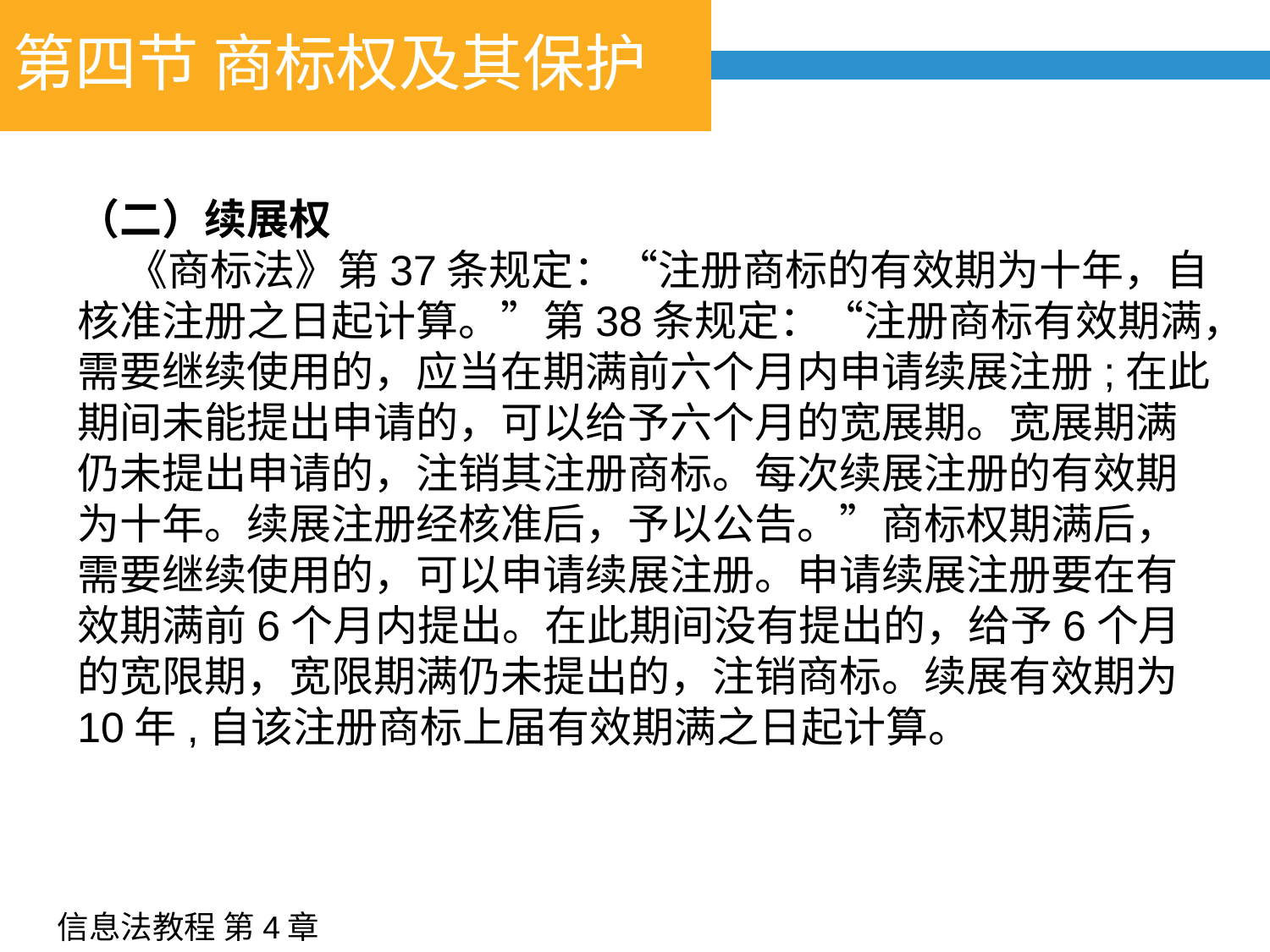

# 第四节 商标权及其保护
（二）续展权
    《商标法》第37条规定：“注册商标的有效期为十年，自核准注册之日起计算。”第38条规定：“注册商标有效期满，需要继续使用的，应当在期满前六个月内申请续展注册;在此期间未能提出申请的，可以给予六个月的宽展期。宽展期满仍未提出申请的，注销其注册商标。每次续展注册的有效期为十年。续展注册经核准后，予以公告。”商标权期满后，需要继续使用的，可以申请续展注册。申请续展注册要在有效期满前6个月内提出。在此期间没有提出的，给予6个月的宽限期，宽限期满仍未提出的，注销商标。续展有效期为10年,自该注册商标上届有效期满之日起计算。

信息法教程 第4章